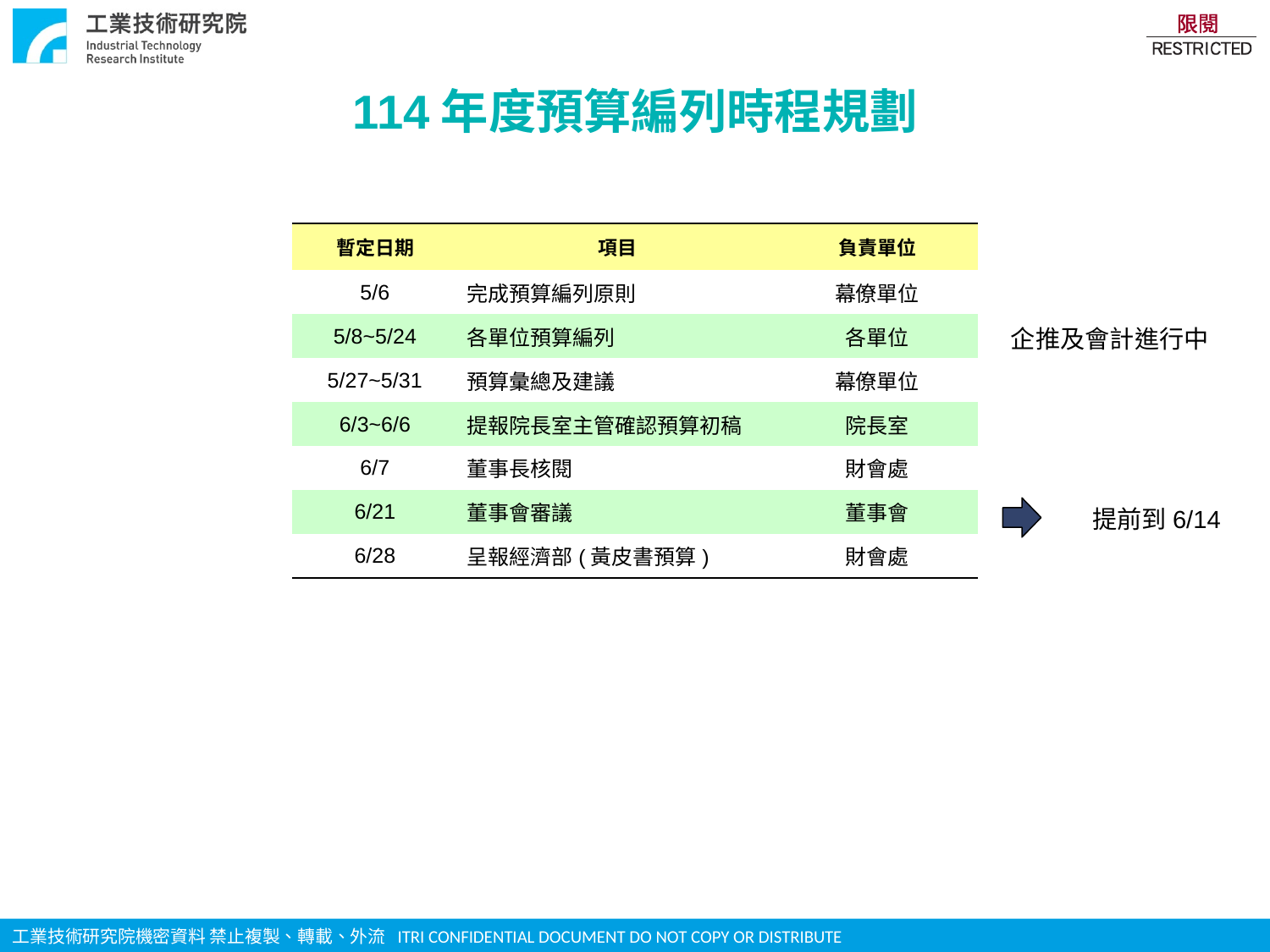

114年度預算編列時程規劃
| 暫定日期 | 項目 | 負責單位 |
| --- | --- | --- |
| 5/6 | 完成預算編列原則 | 幕僚單位 |
| 5/8~5/24 | 各單位預算編列 | 各單位 |
| 5/27~5/31 | 預算彙總及建議 | 幕僚單位 |
| 6/3~6/6 | 提報院長室主管確認預算初稿 | 院長室 |
| 6/7 | 董事長核閱 | 財會處 |
| 6/21 | 董事會審議 | 董事會 |
| 6/28 | 呈報經濟部(黃皮書預算) | 財會處 |
企推及會計進行中

提前到6/14
24